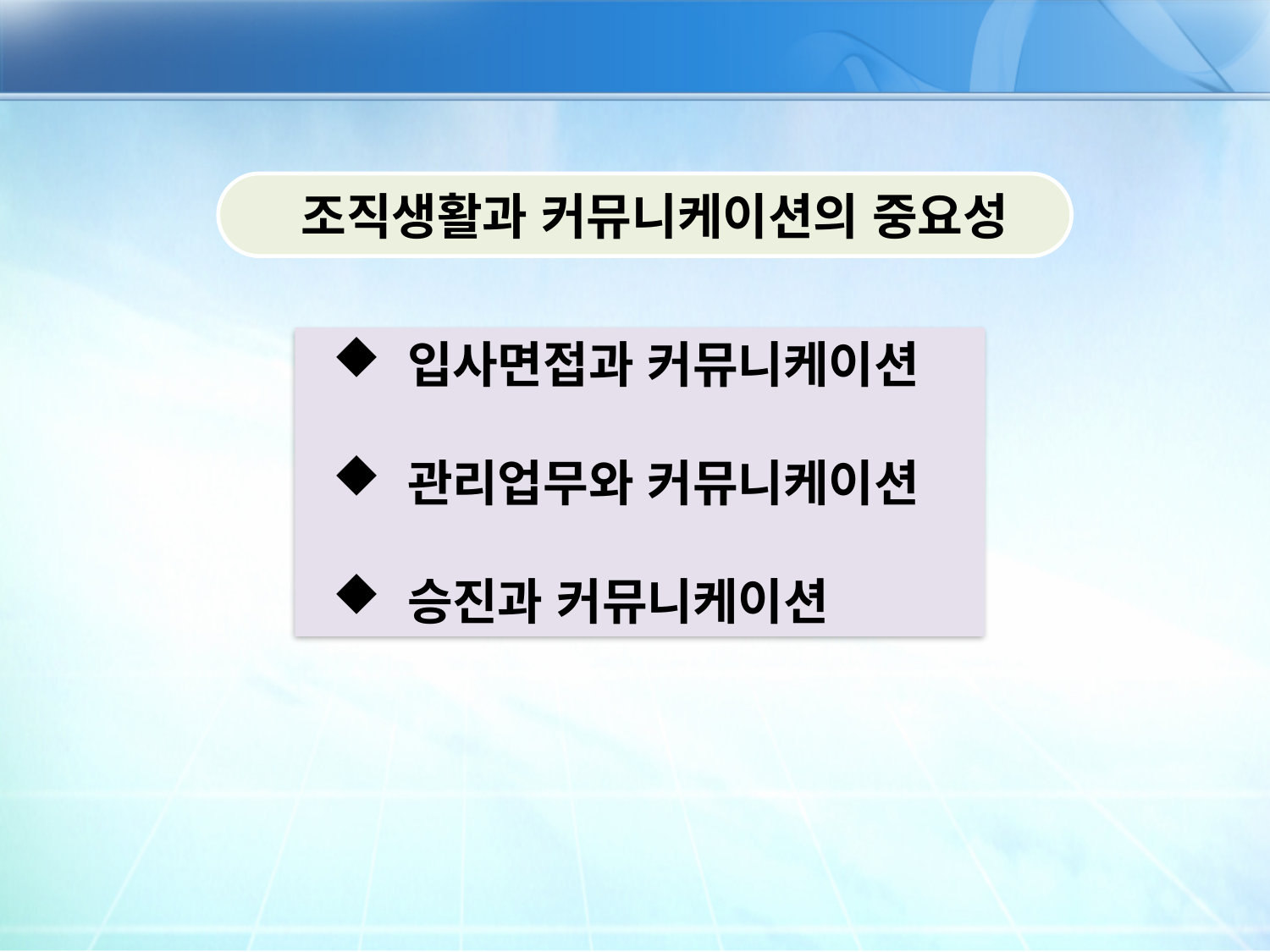

조직생활과 커뮤니케이션의 중요성
 입사면접과 커뮤니케이션

 관리업무와 커뮤니케이션

 승진과 커뮤니케이션